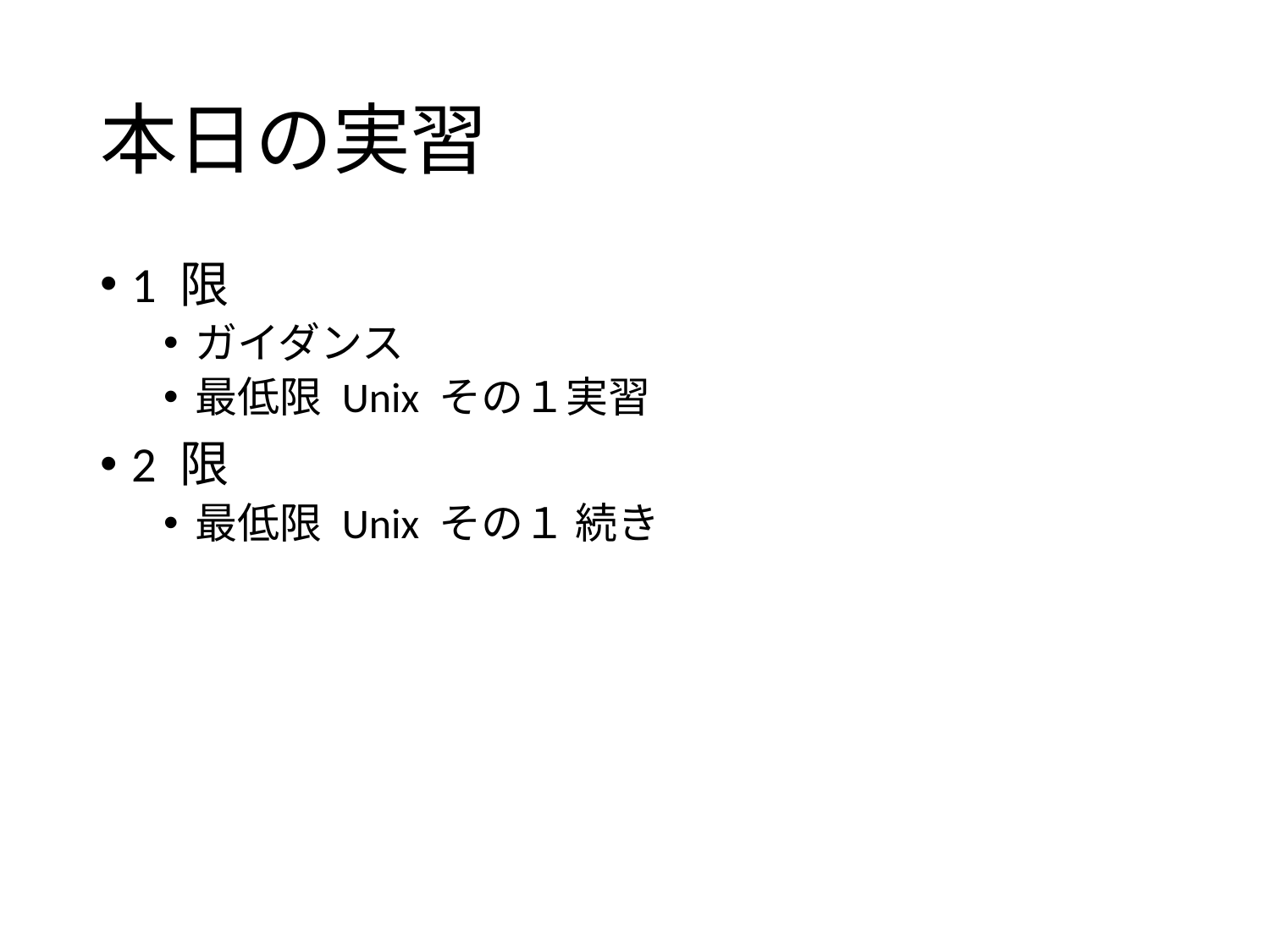

# 本日の実習
1 限
ガイダンス
最低限 Unix その１実習
2 限
最低限 Unix その１ 続き